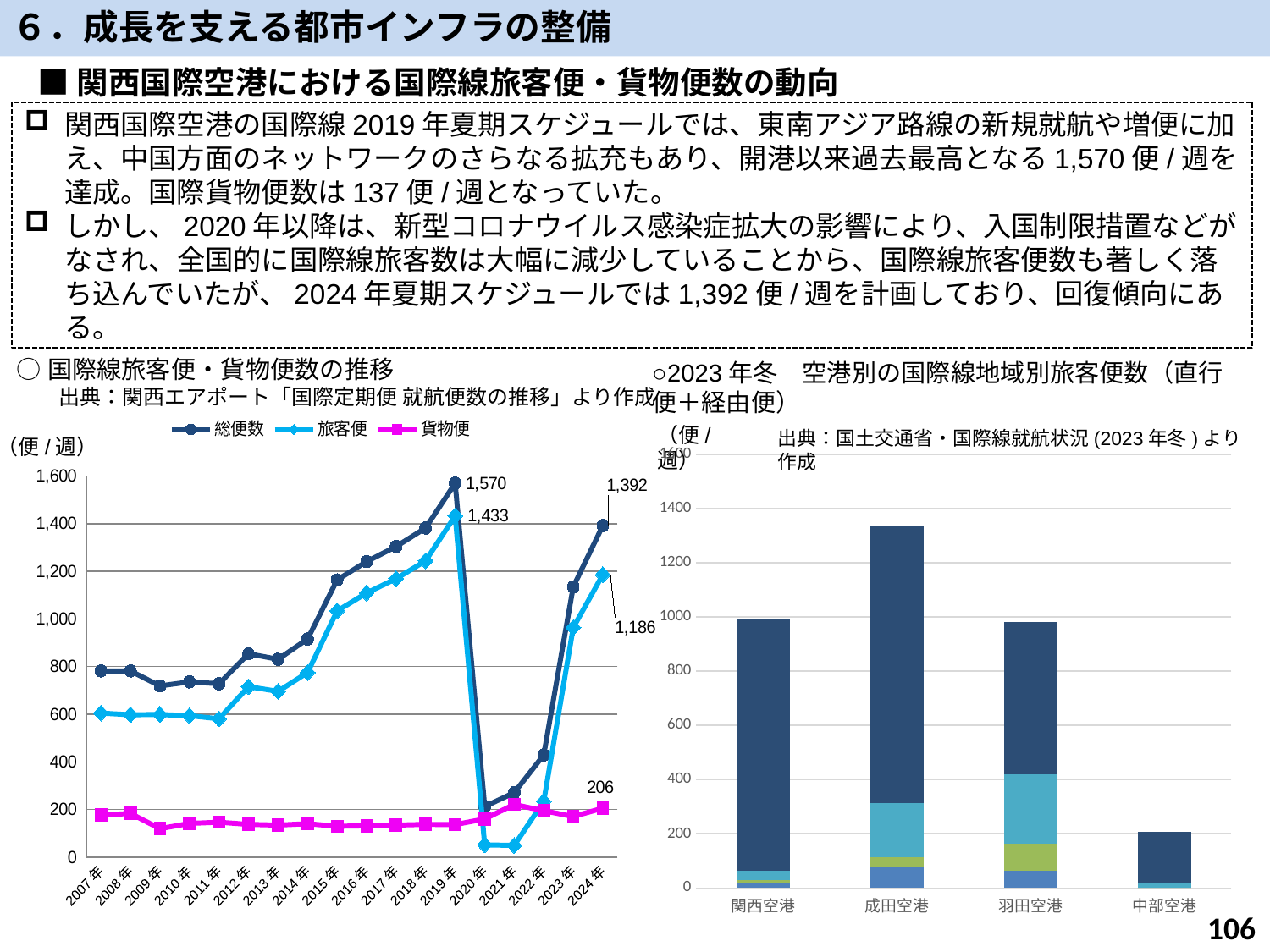

６．成長を支える都市インフラの整備
■関西国際空港における国際線旅客便・貨物便数の動向
関西国際空港の国際線2019年夏期スケジュールでは、東南アジア路線の新規就航や増便に加え、中国方面のネットワークのさらなる拡充もあり、開港以来過去最高となる1,570便/週を達成。国際貨物便数は137便/週となっていた。
しかし、2020年以降は、新型コロナウイルス感染症拡大の影響により、入国制限措置などがなされ、全国的に国際線旅客数は大幅に減少していることから、国際線旅客便数も著しく落ち込んでいたが、2024年夏期スケジュールでは1,392便/週を計画しており、回復傾向にある。
○国際線旅客便・貨物便数の推移
　　出典：関西エアポート「国際定期便 就航便数の推移」より作成
○2023年冬　空港別の国際線地域別旅客便数（直行便＋経由便）

### Chart

| Category | 総便数 | 旅客便 | 貨物便 |
|---|---|---|---|
| 2007年 | 782.0 | 605.0 | 177.0 |
| 2008年 | 782.0 | 598.0 | 184.0 |
| 2009年 | 719.0 | 599.0 | 120.0 |
| 2010年 | 736.0 | 594.0 | 142.0 |
| 2011年 | 728.0 | 581.0 | 147.0 |
| 2012年 | 854.0 | 716.0 | 138.0 |
| 2013年 | 831.0 | 696.0 | 135.0 |
| 2014年 | 916.0 | 775.0 | 141.0 |
| 2015年 | 1164.0 | 1034.0 | 130.0 |
| 2016年 | 1241.0 | 1109.0 | 132.0 |
| 2017年 | 1304.0 | 1169.0 | 135.0 |
| 2018年 | 1382.0 | 1244.0 | 138.0 |
| 2019年 | 1570.0 | 1433.0 | 137.0 |
| 2020年 | 213.0 | 52.0 | 161.0 |
| 2021年 | 271.0 | 49.5 | 221.5 |
| 2022年 | 429.5 | 234.5 | 195.0 |
| 2023年 | 1135.0 | 964.0 | 171.0 |
| 2024年 | 1392.0 | 1186.0 | 206.0 |
（便/週）
出典：国土交通省・国際線就航状況(2023年冬)より作成
（便/週）

### Chart

| Category | その他 | 欧州 | 北米 | アジア |
|---|---|---|---|---|
| 関西空港 | 17.0 | 12.0 | 33.0 | 930.5 |
| 成田空港 | 74.5 | 38.0 | 200.0 | 1021.5 |
| 羽田空港 | 63.5 | 100.5 | 256.0 | 562.0 |
| 中部空港 | 0.0 | 0.0 | 15.0 | 192.0 |
106